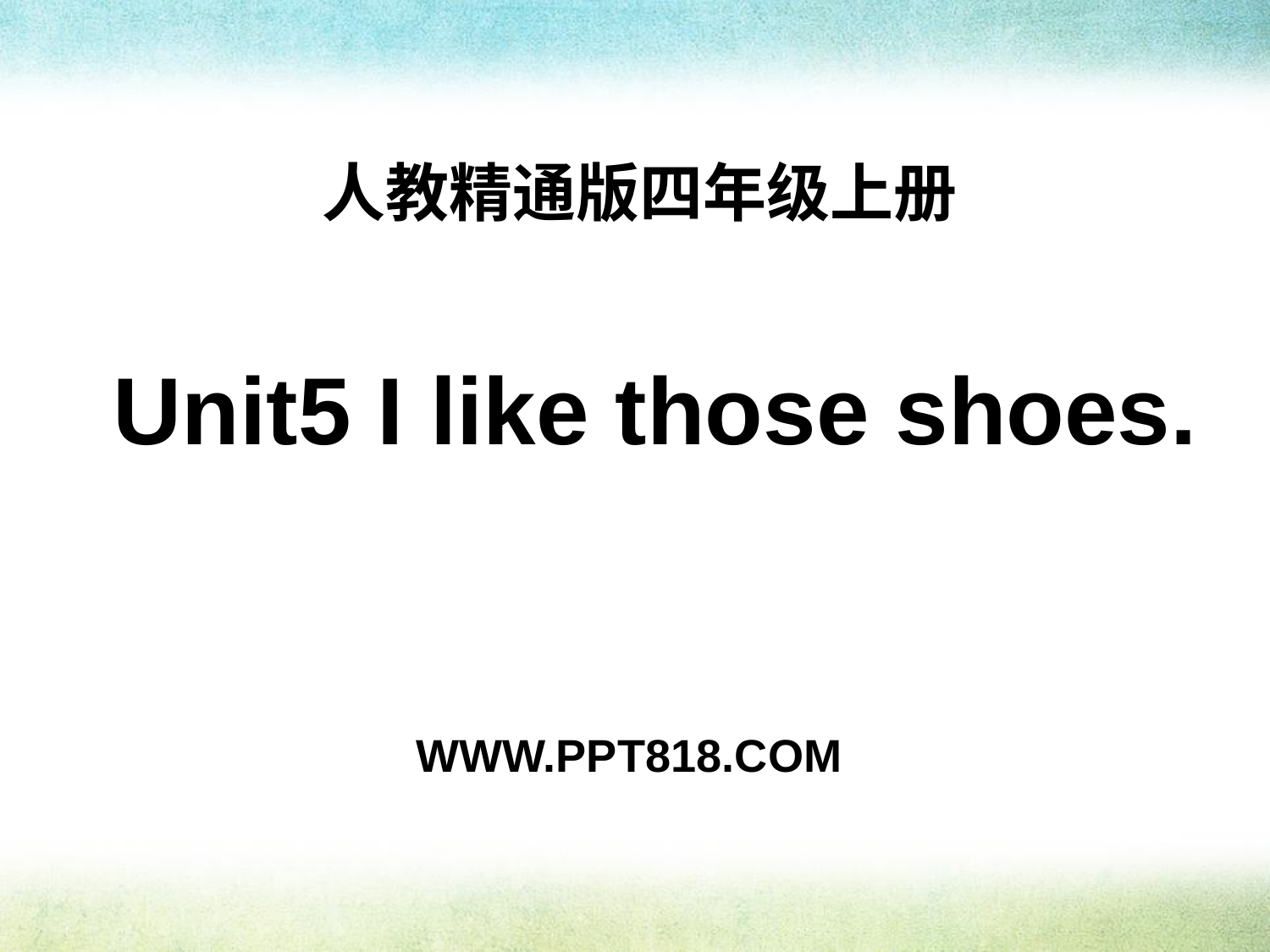

人教精通版四年级上册
Unit5 I like those shoes.
WWW.PPT818.COM